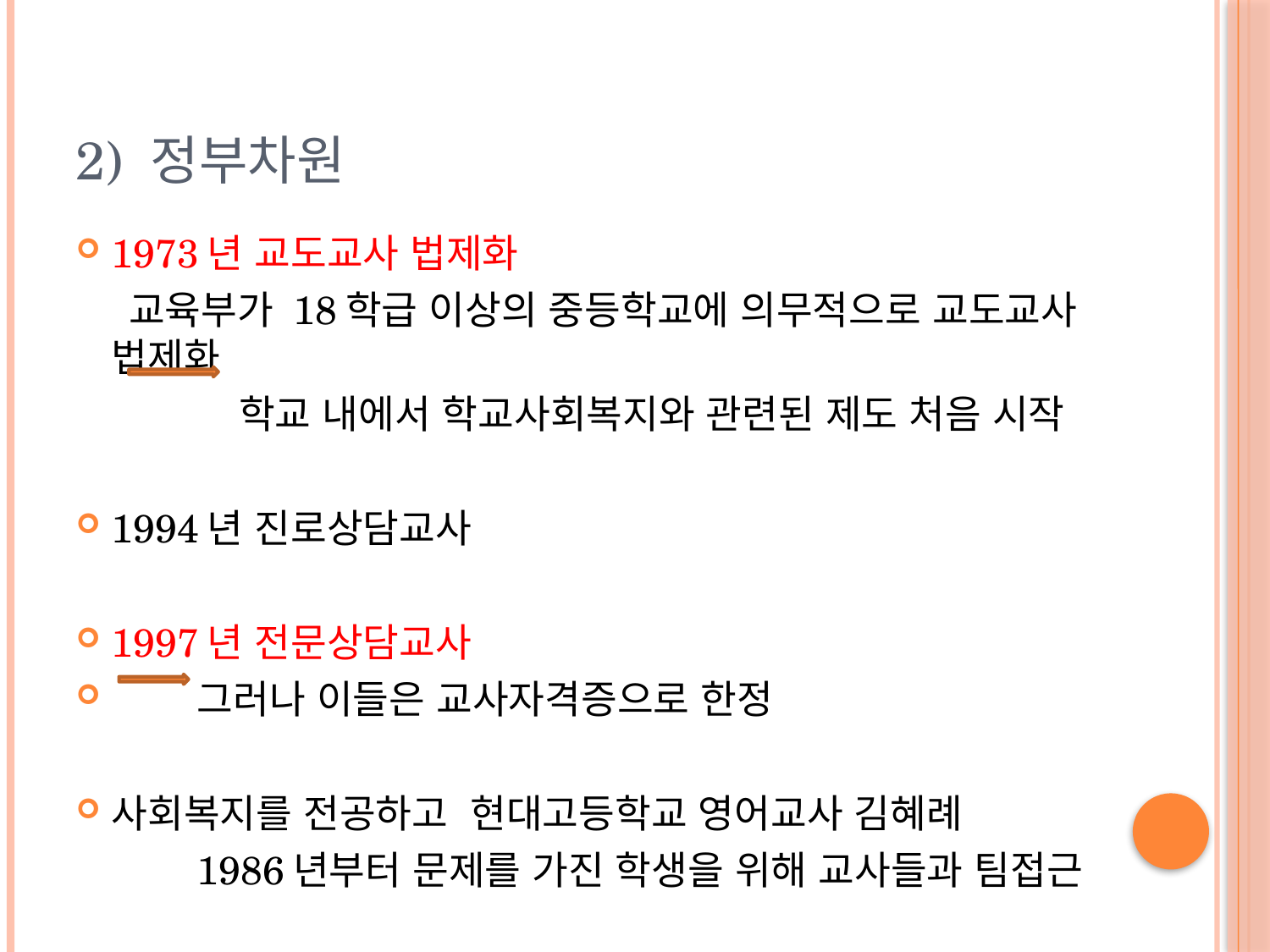

# 2) 정부차원
1973년 교도교사 법제화
    교육부가 18학급 이상의 중등학교에 의무적으로 교도교사 법제화
              학교 내에서 학교사회복지와 관련된 제도 처음 시작

1994년 진로상담교사

1997년 전문상담교사
       그러나 이들은 교사자격증으로 한정

사회복지를 전공하고  현대고등학교 영어교사 김혜례
           1986년부터 문제를 가진 학생을 위해 교사들과 팀접근